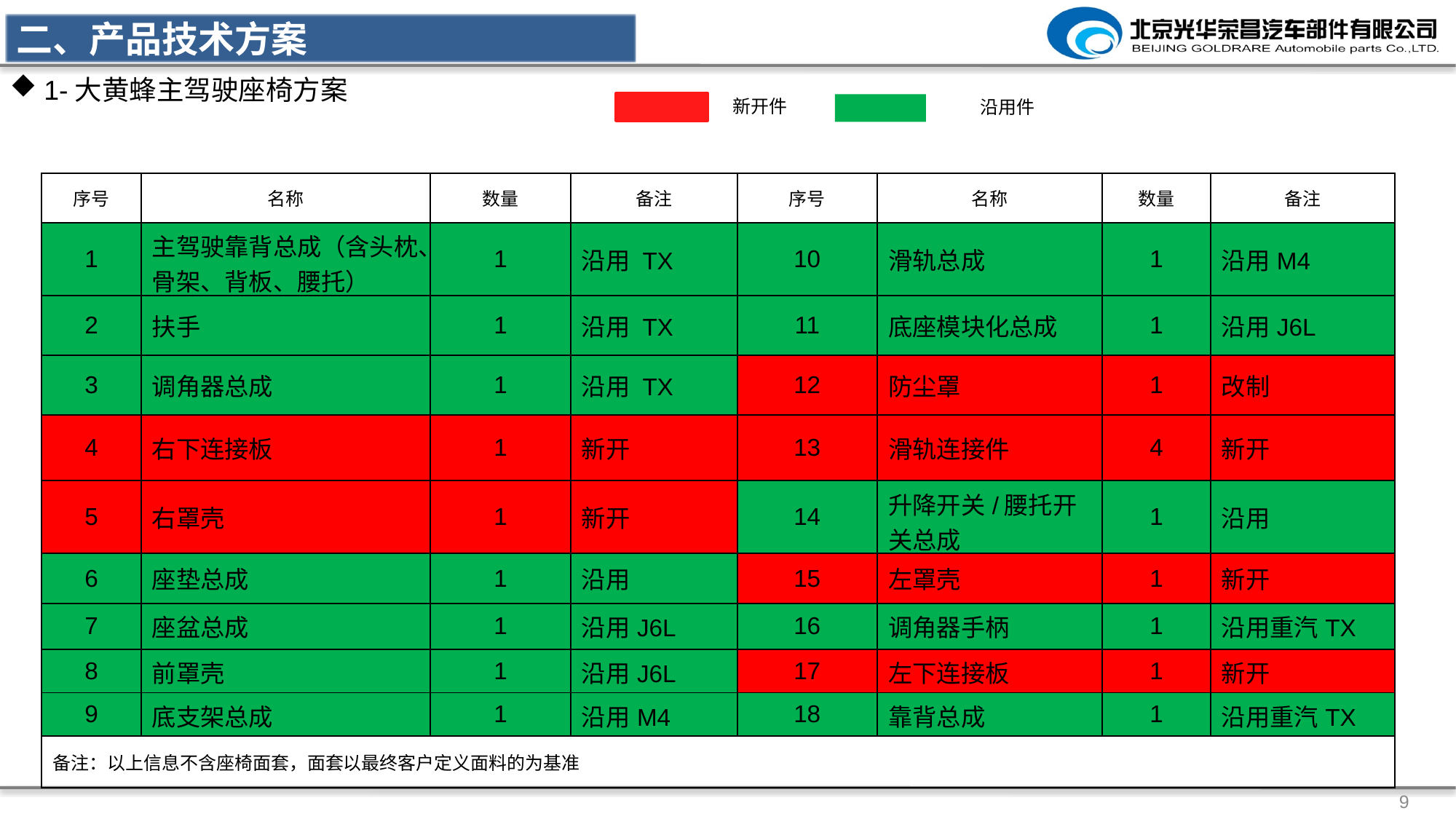

二、产品技术方案
1-大黄蜂主驾驶座椅方案
新开件
沿用件

| 序号 | 名称 | 数量 | 备注 | 序号 | 名称 | 数量 | 备注 |
| --- | --- | --- | --- | --- | --- | --- | --- |
| 1 | 主驾驶靠背总成（含头枕、骨架、背板、腰托） | 1 | 沿用 TX | 10 | 滑轨总成 | 1 | 沿用M4 |
| 2 | 扶手 | 1 | 沿用 TX | 11 | 底座模块化总成 | 1 | 沿用J6L |
| 3 | 调角器总成 | 1 | 沿用 TX | 12 | 防尘罩 | 1 | 改制 |
| 4 | 右下连接板 | 1 | 新开 | 13 | 滑轨连接件 | 4 | 新开 |
| 5 | 右罩壳 | 1 | 新开 | 14 | 升降开关/腰托开关总成 | 1 | 沿用 |
| 6 | 座垫总成 | 1 | 沿用 | 15 | 左罩壳 | 1 | 新开 |
| 7 | 座盆总成 | 1 | 沿用J6L | 16 | 调角器手柄 | 1 | 沿用重汽TX |
| 8 | 前罩壳 | 1 | 沿用J6L | 17 | 左下连接板 | 1 | 新开 |
| 9 | 底支架总成 | 1 | 沿用M4 | 18 | 靠背总成 | 1 | 沿用重汽TX |
| 备注：以上信息不含座椅面套，面套以最终客户定义面料的为基准 |  |  |  |  |  |  |  |